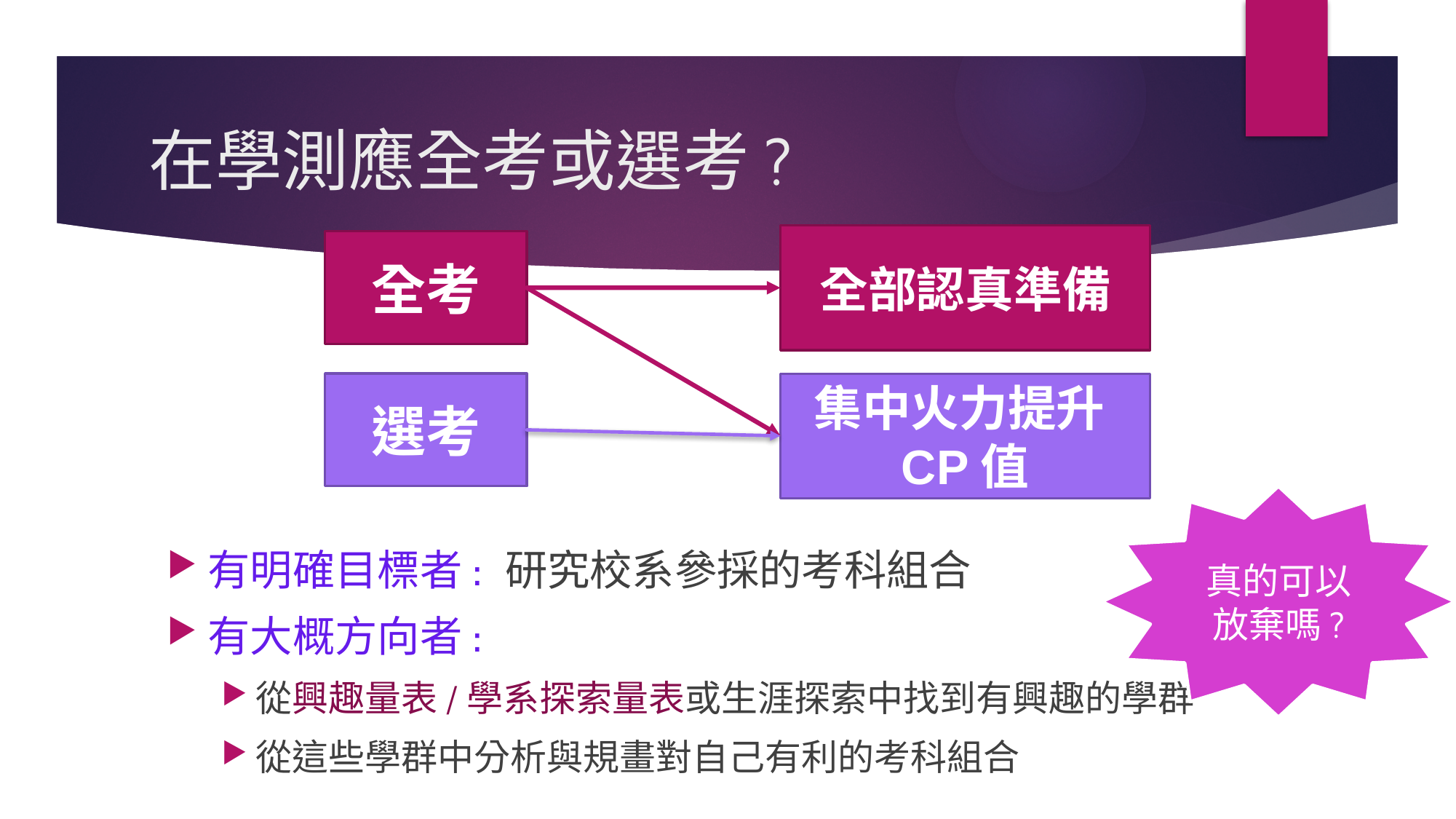

# 在學測應全考或選考?
全部認真準備
全考
集中火力提升CP值
選考
真的可以放棄嗎?
有明確目標者: 研究校系參採的考科組合
有大概方向者:
從興趣量表/學系探索量表或生涯探索中找到有興趣的學群
從這些學群中分析與規畫對自己有利的考科組合